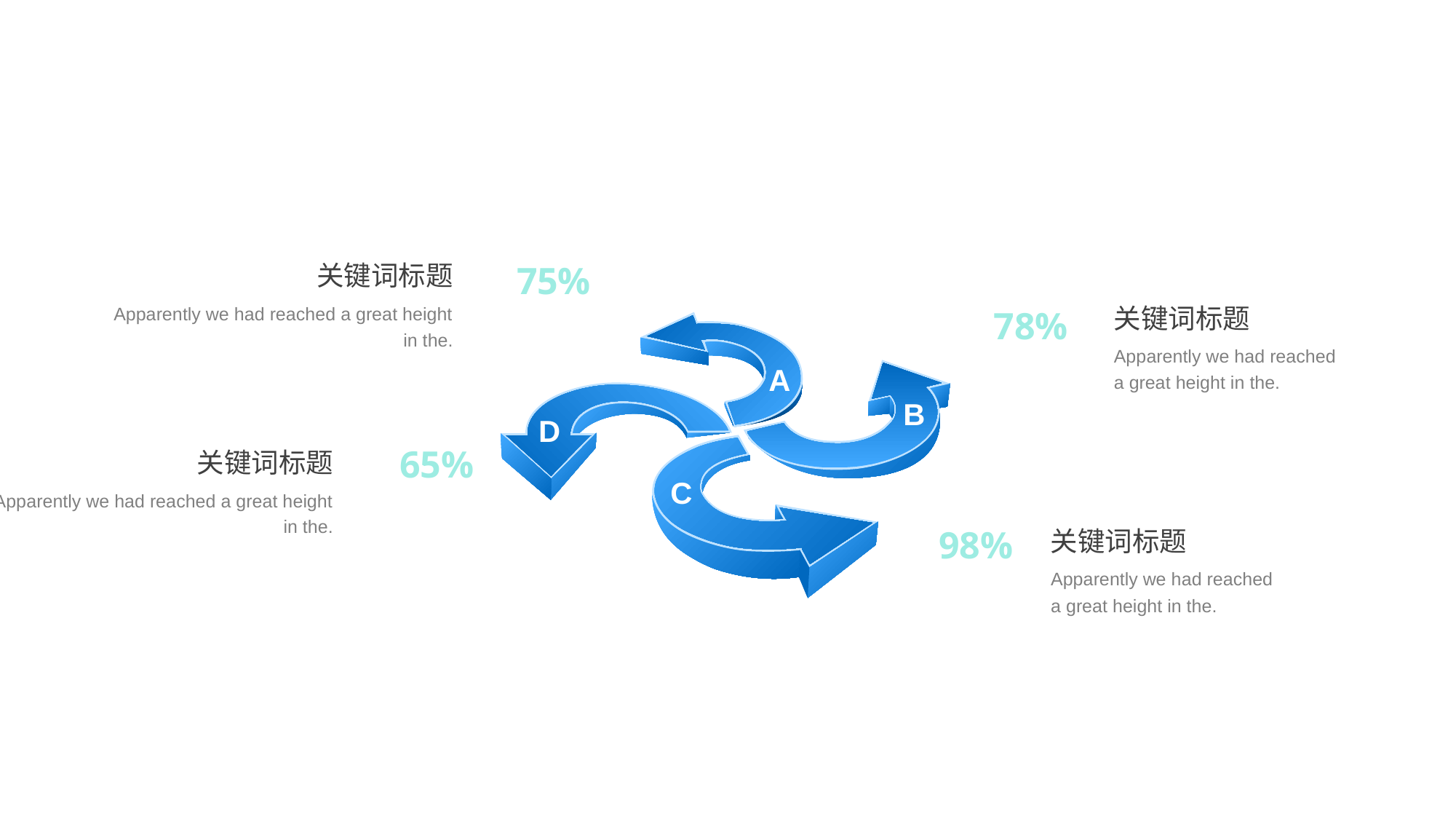

75%
关键词标题
关键词标题
Apparently we had reached a great height in the.
78%
Apparently we had reached a great height in the.

A

B

D

65%

关键词标题

C
Apparently we had reached a great height in the.

98%
关键词标题

Apparently we had reached a great height in the.
534